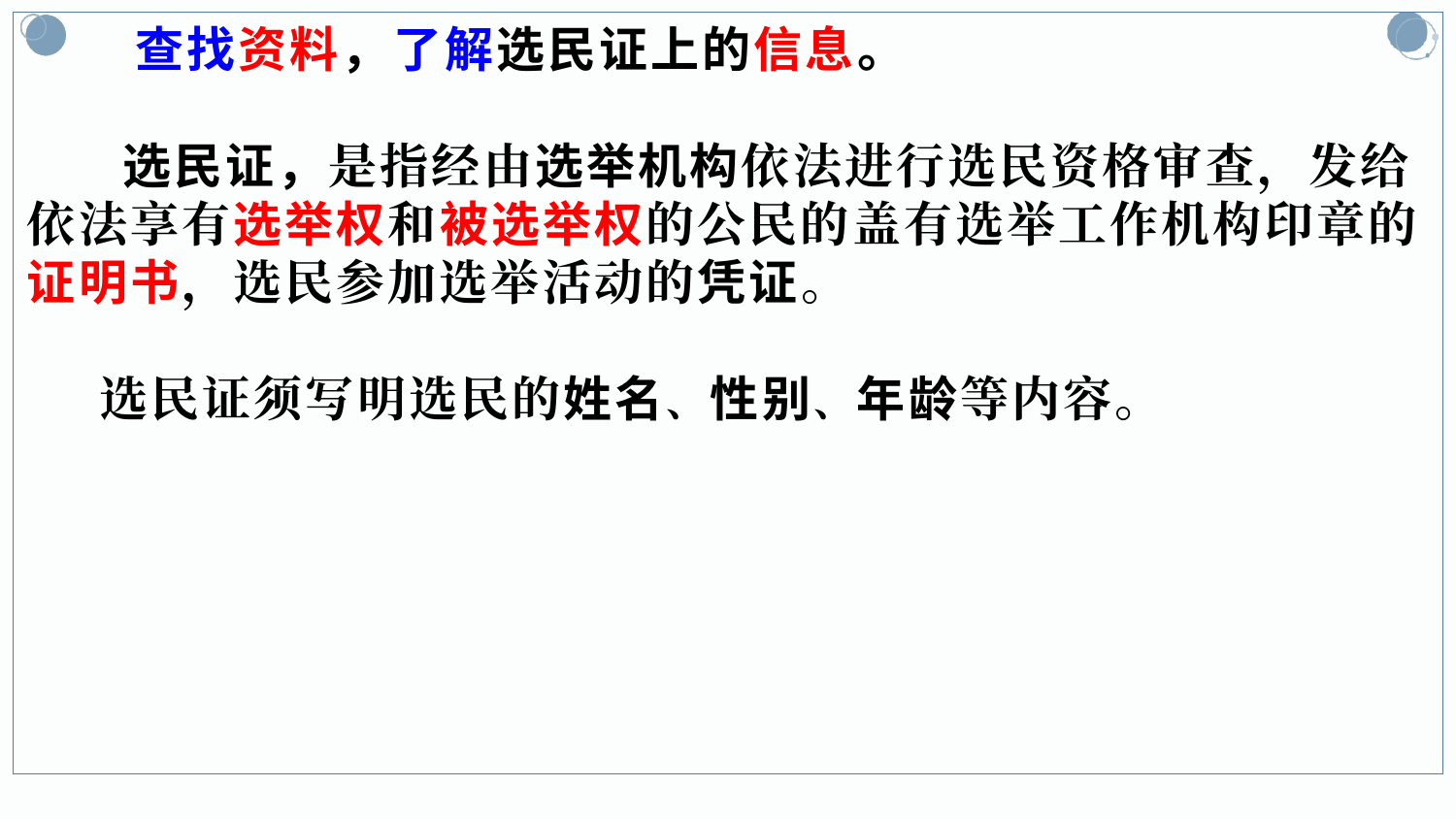

查找资料，了解选民证上的信息。

      选民证，是指经由选举机构依法进行选民资格审查，发给依法享有选举权和被选举权的公民的盖有选举工作机构印章的证明书，选民参加选举活动的凭证。

    选民证须写明选民的姓名、性别、年龄等内容。